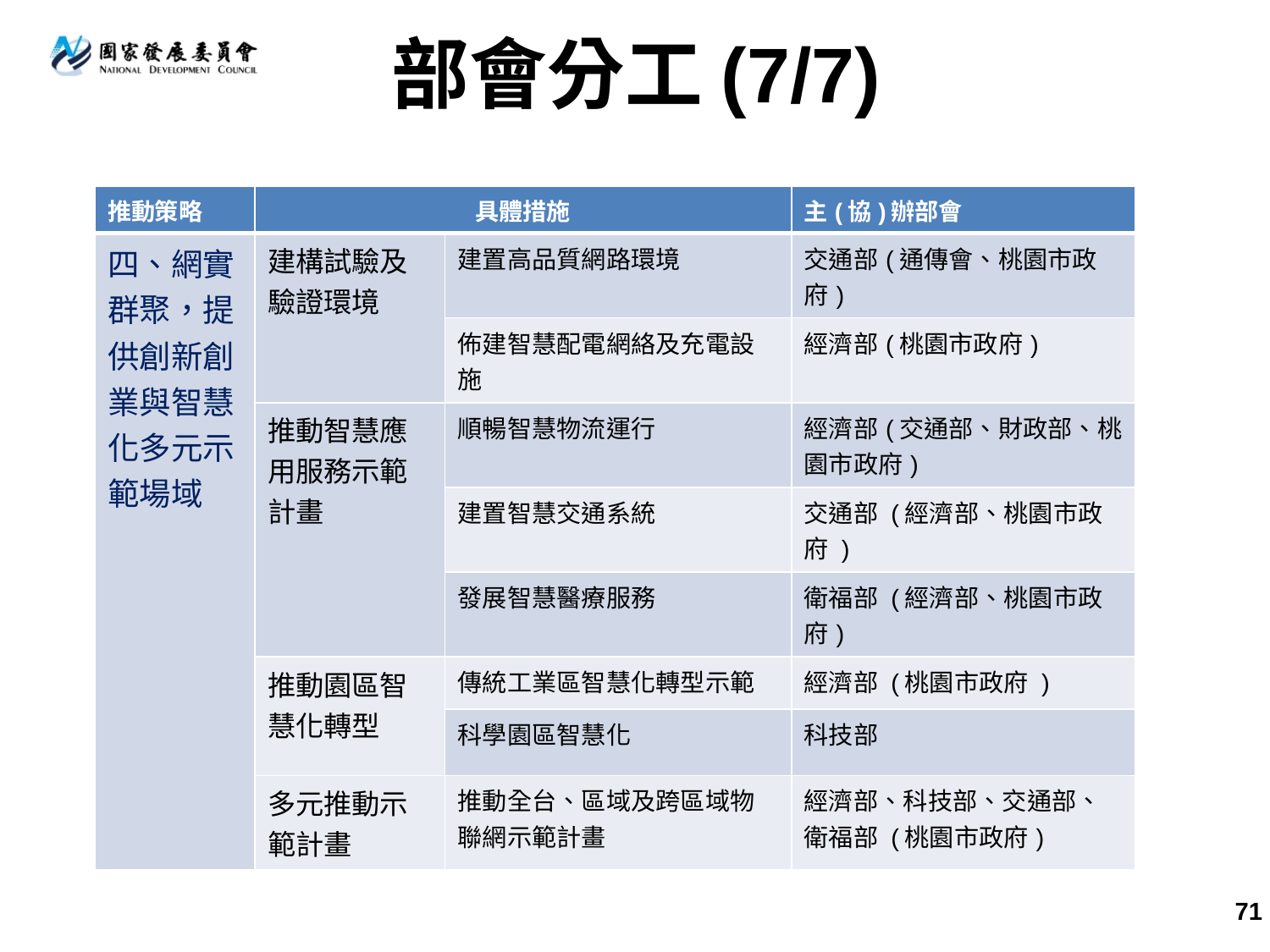

# 部會分工(7/7)
| 推動策略 | 具體措施 |  | 主(協)辦部會 |
| --- | --- | --- | --- |
| 四、網實群聚，提供創新創業與智慧化多元示範場域 | 建構試驗及驗證環境 | 建置高品質網路環境 | 交通部(通傳會、桃園市政府) |
|  |  | 佈建智慧配電網絡及充電設施 | 經濟部(桃園市政府) |
|  | 推動智慧應用服務示範計畫 | 順暢智慧物流運行 | 經濟部(交通部、財政部、桃園市政府) |
|  |  | 建置智慧交通系統 | 交通部 (經濟部、桃園市政府 ) |
|  |  | 發展智慧醫療服務 | 衛福部 (經濟部、桃園市政府) |
|  | 推動園區智慧化轉型 | 傳統工業區智慧化轉型示範 | 經濟部 (桃園市政府 ) |
|  |  | 科學園區智慧化 | 科技部 |
|  | 多元推動示範計畫 | 推動全台、區域及跨區域物聯網示範計畫 | 經濟部、科技部、交通部、衛福部 (桃園市政府) |
71